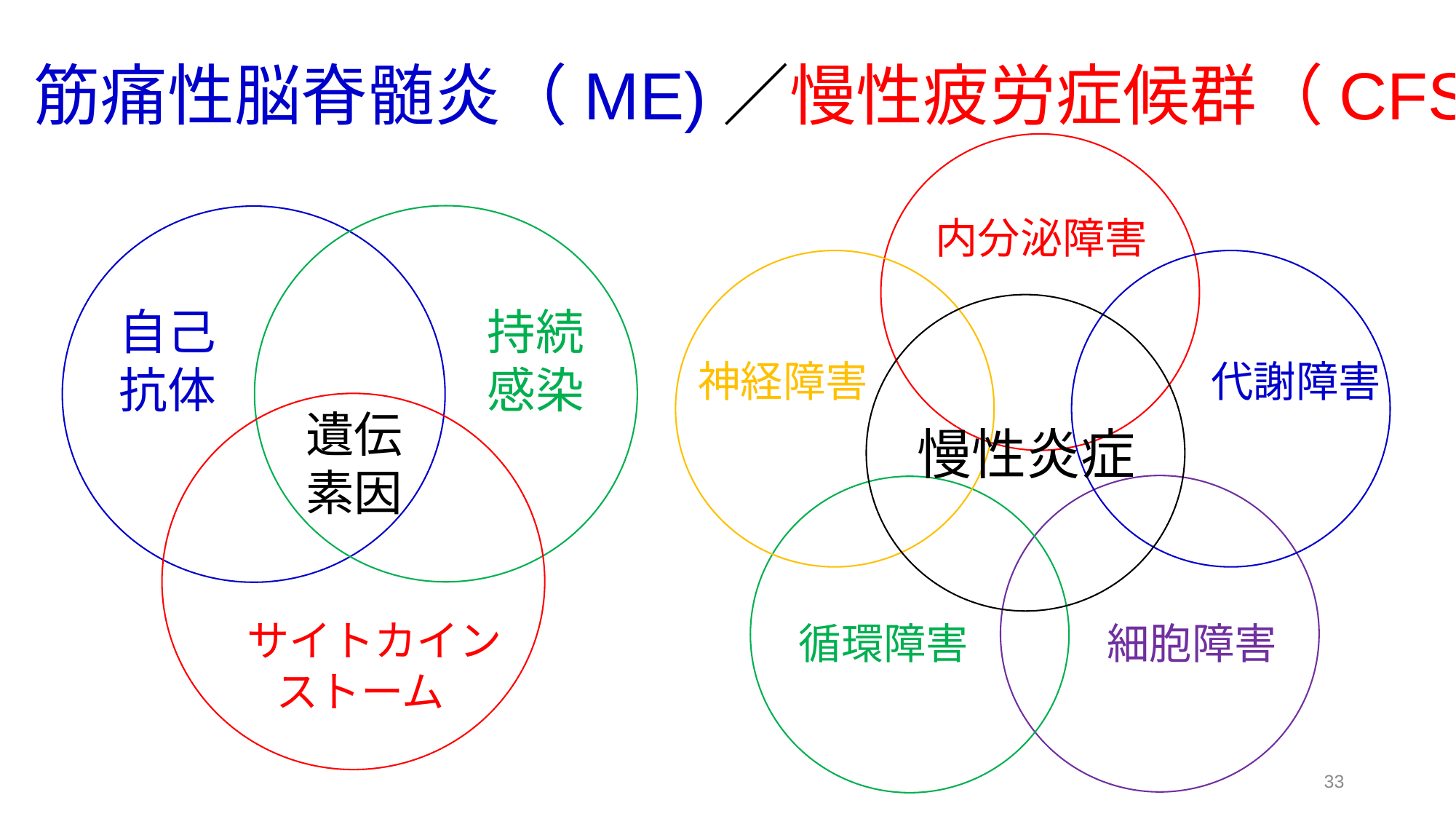

筋痛性脳脊髄炎（ME)／慢性疲労症候群（CFS)

内分泌障害

代謝障害
神経障害
慢性炎症

循環障害
細胞障害

自己
抗体
持続
感染
遺伝素因
サイトカイン
  ストーム

33